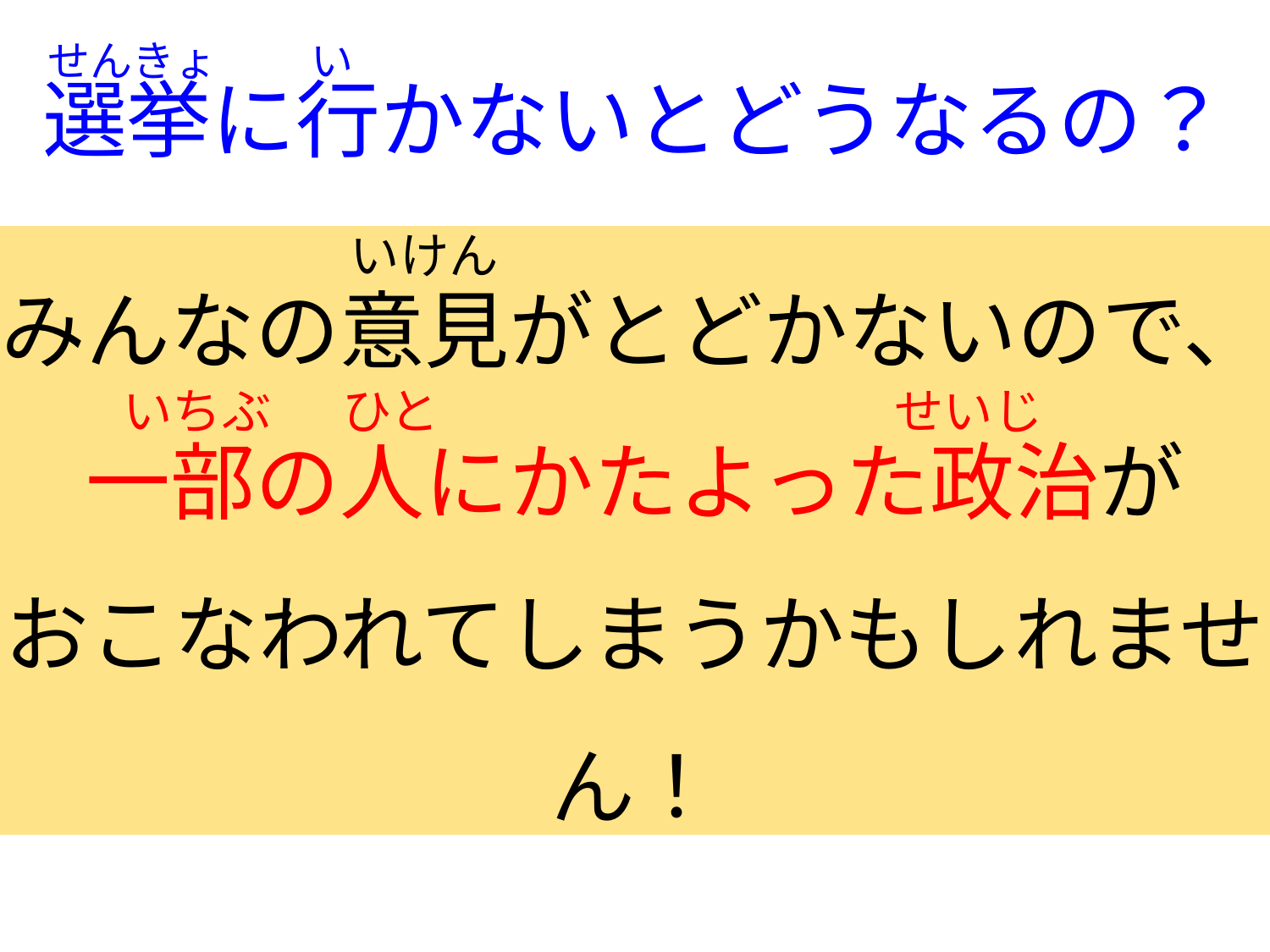

せんきょ　　 い
# 選挙に行かないとどうなるの？
　    　　　  いけん
みんなの意見がとどかないので、
一部の人にかたよった政治が
おこなわれてしまうかもしれません！
  いちぶ　  ひと 　　　　　　　　　せいじ